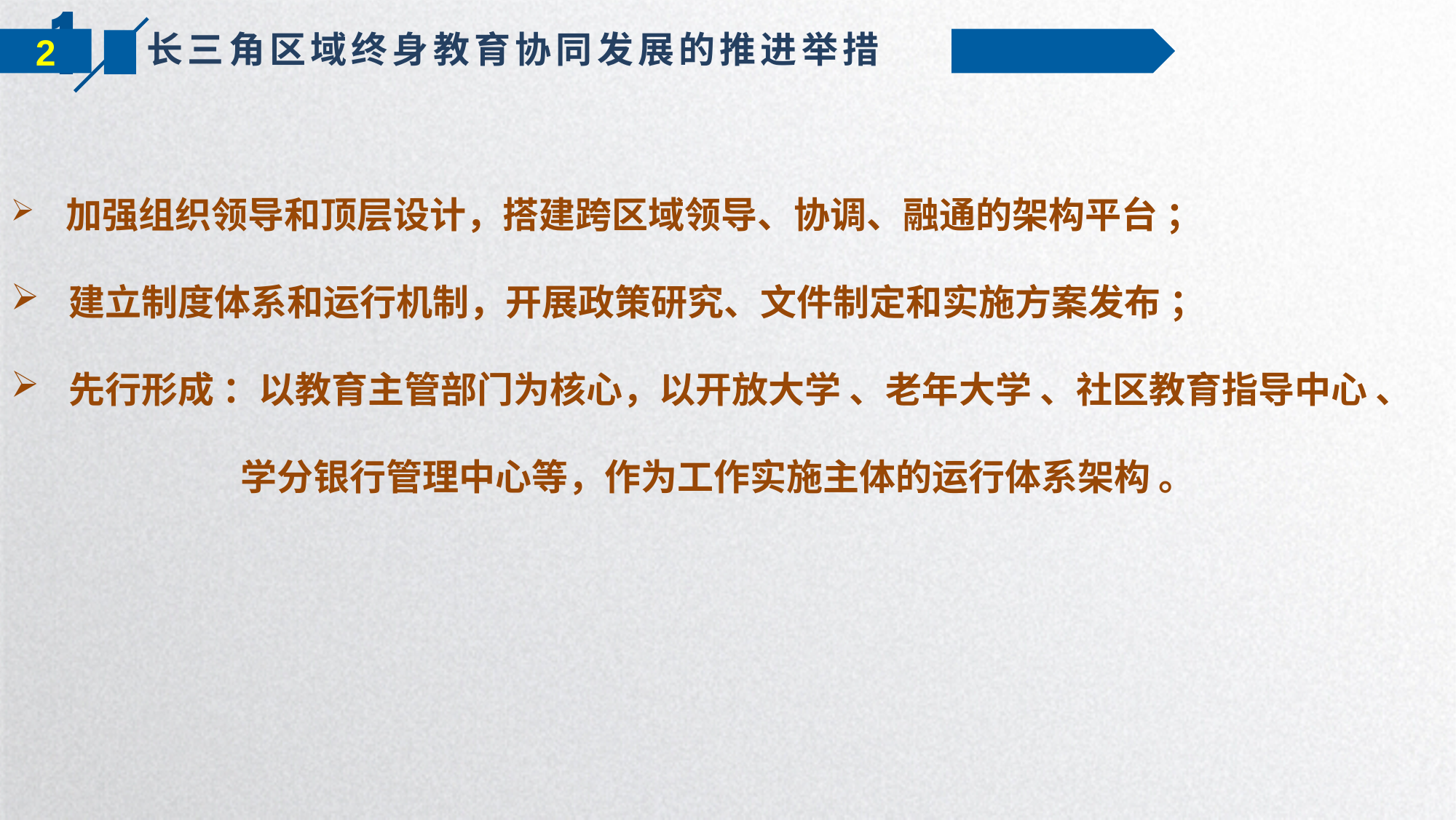

长三角区域终身教育协同发展的推进举措
2

 加强组织领导和顶层设计，搭建跨区域领导、协调、融通的架构平台 ；
 建立制度体系和运行机制，开展政策研究、文件制定和实施方案发布 ；
 先行形成 ：以教育主管部门为核心，以开放大学 、老年大学 、社区教育指导中心 、
                           学分银行管理中心等，作为工作实施主体的运行体系架构 。